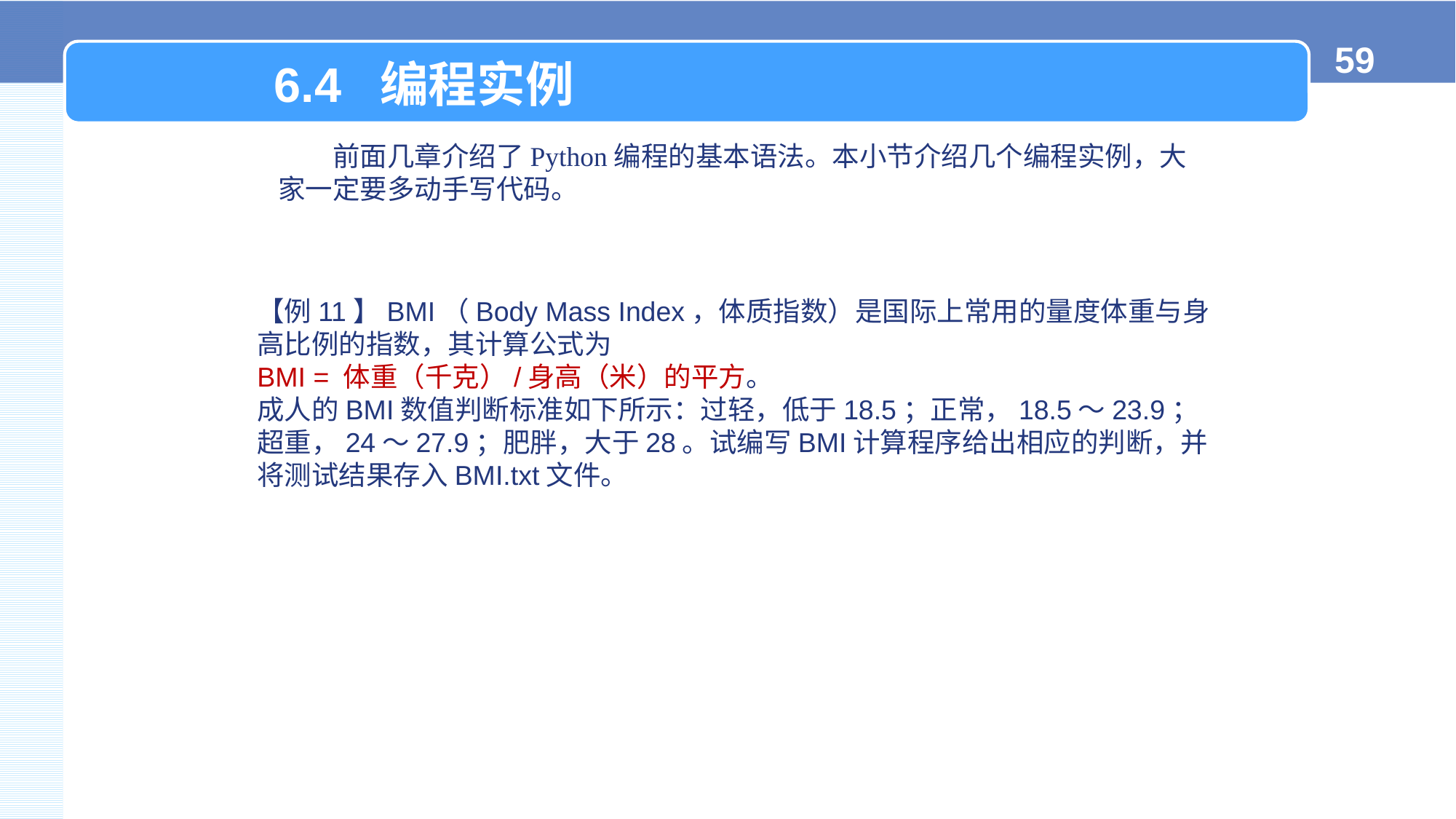

6.4  编程实例
前面几章介绍了Python编程的基本语法。本小节介绍几个编程实例，大家一定要多动手写代码。
【例11】BMI（Body Mass Index，体质指数）是国际上常用的量度体重与身高比例的指数，其计算公式为
BMI = 体重（千克）/身高（米）的平方。
成人的BMI数值判断标准如下所示：过轻，低于18.5；正常，18.5～23.9；超重，24～27.9；肥胖，大于28。试编写BMI计算程序给出相应的判断，并将测试结果存入BMI.txt文件。